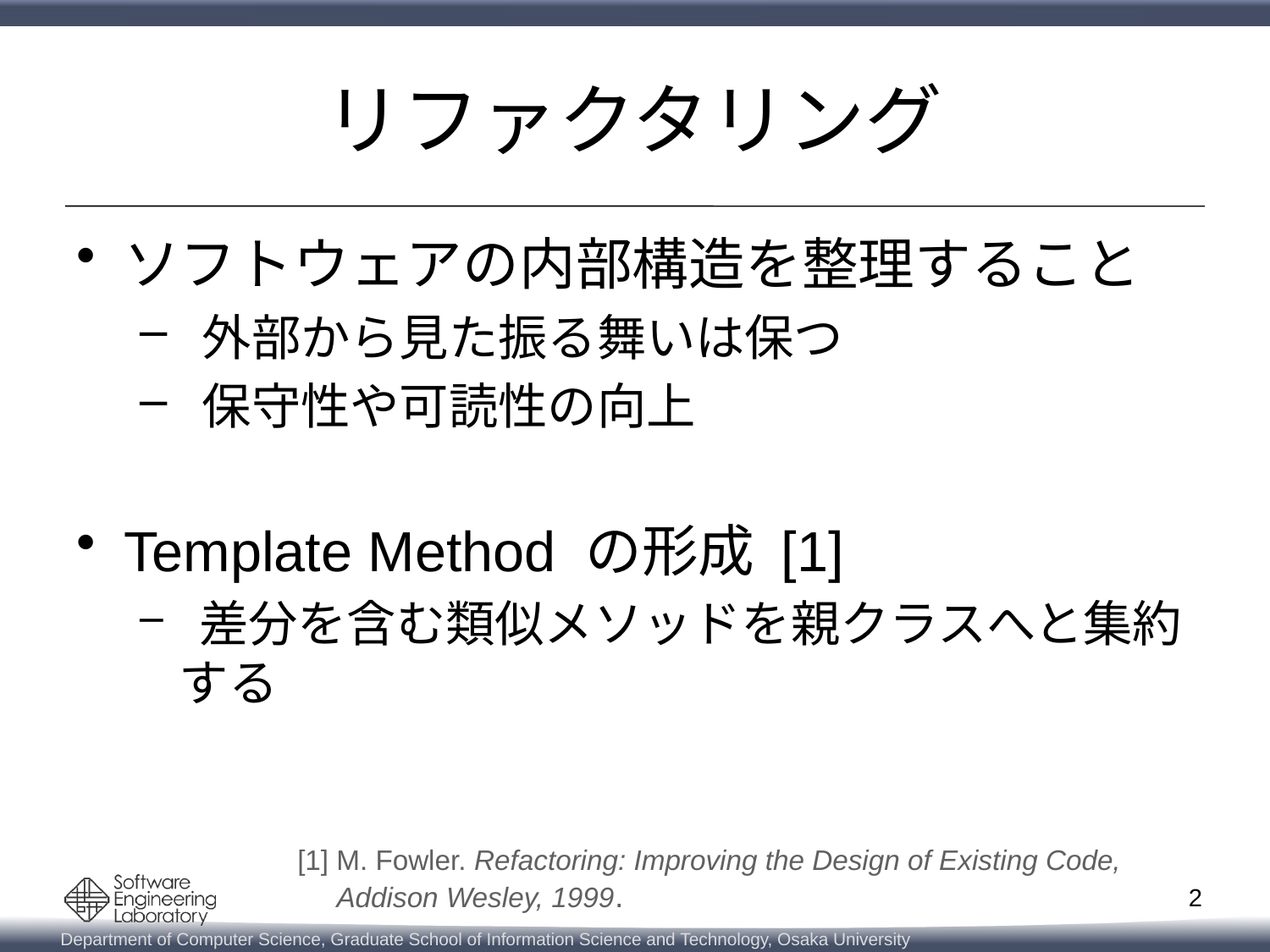

# リファクタリング
ソフトウェアの内部構造を整理すること
 外部から見た振る舞いは保つ
 保守性や可読性の向上

Template Method の形成 [1]
 差分を含む類似メソッドを親クラスへと集約する
[1] M. Fowler. Refactoring: Improving the Design of Existing Code,
     Addison Wesley, 1999.
2